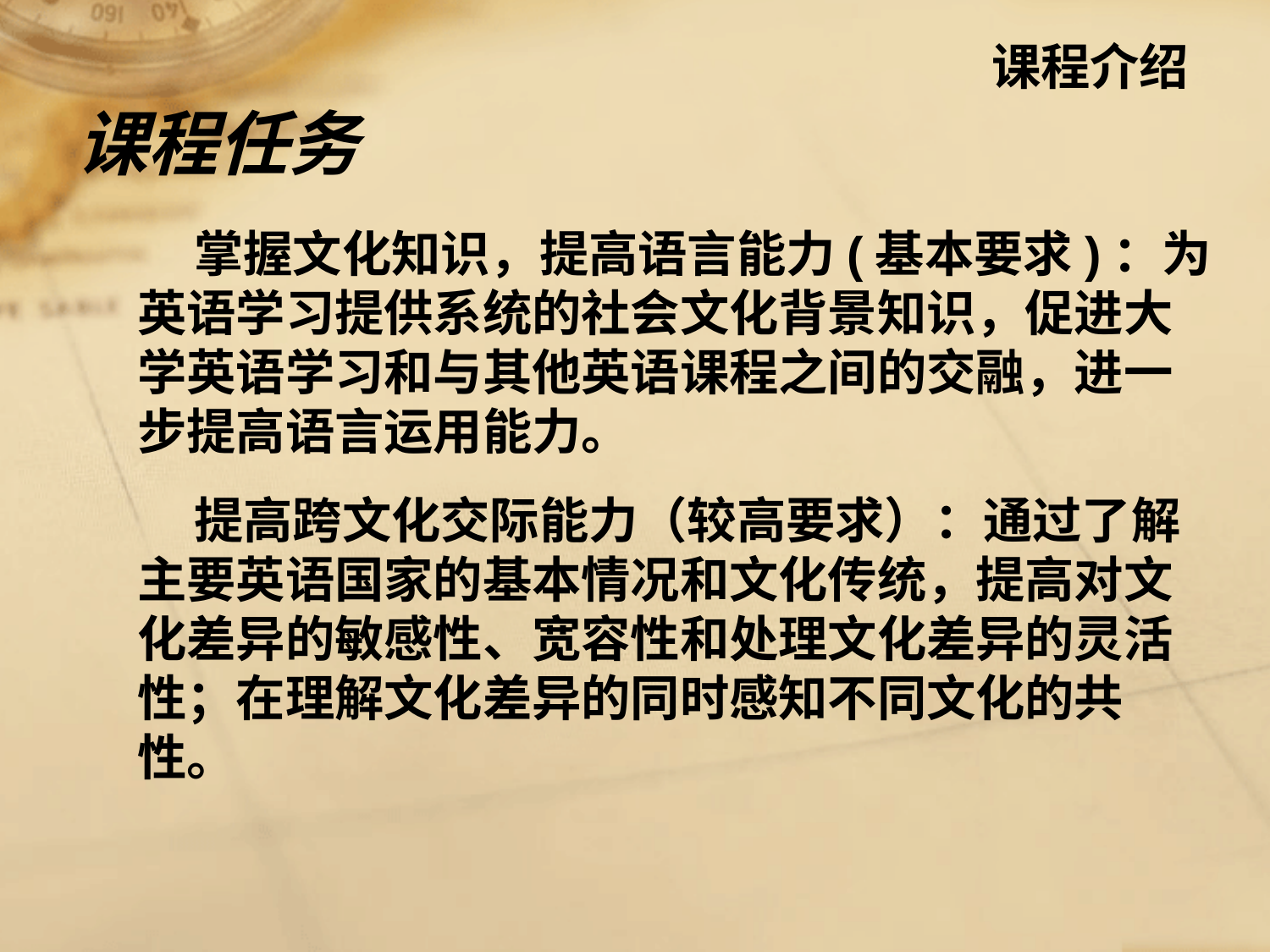

# 课程介绍
课程任务
    掌握文化知识，提高语言能力(基本要求)：为英语学习提供系统的社会文化背景知识，促进大学英语学习和与其他英语课程之间的交融，进一步提高语言运用能力。
    提高跨文化交际能力（较高要求）：通过了解主要英语国家的基本情况和文化传统，提高对文化差异的敏感性、宽容性和处理文化差异的灵活性；在理解文化差异的同时感知不同文化的共性。